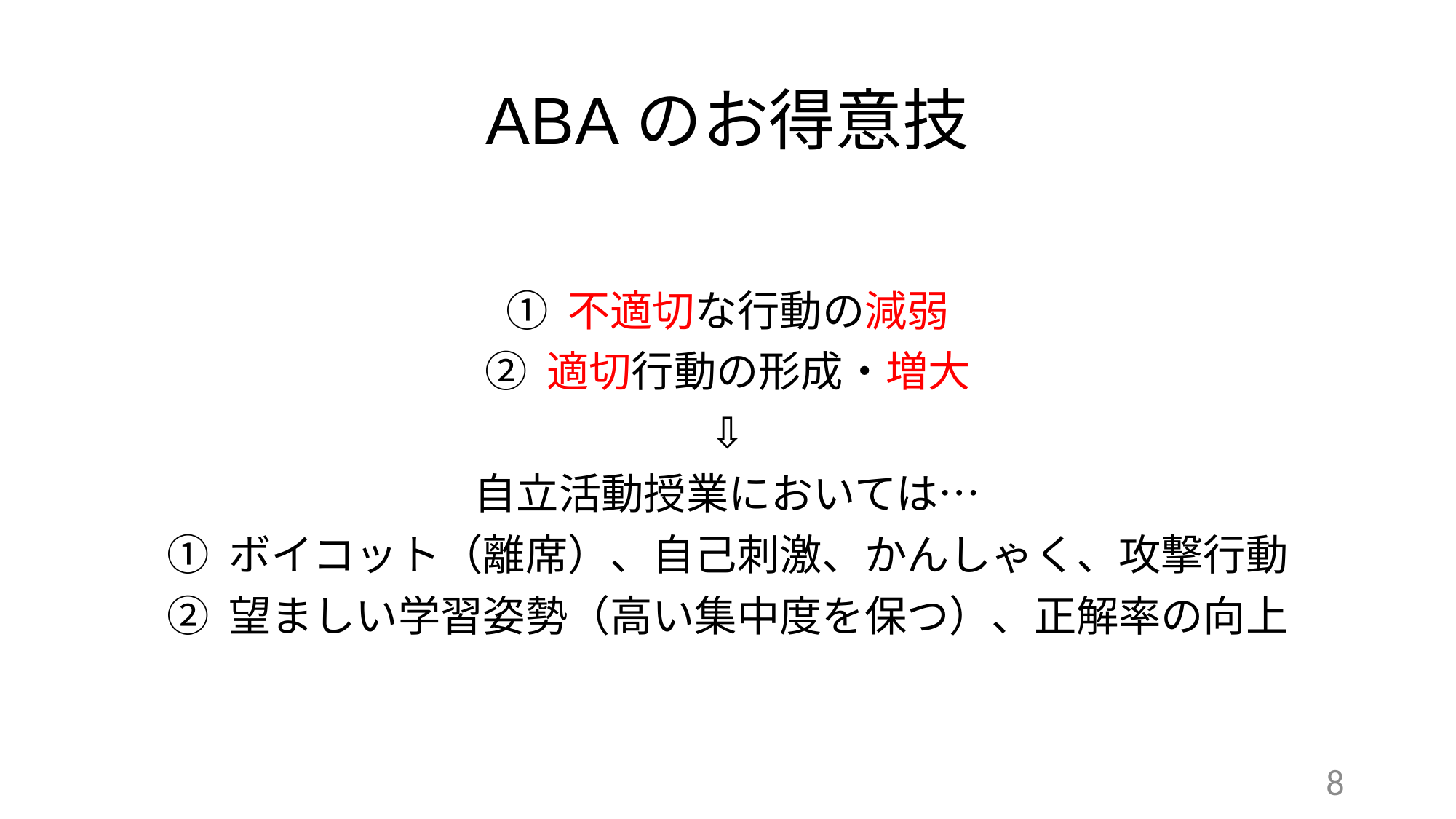

# ABAのお得意技

① 不適切な行動の減弱
② 適切行動の形成・増大
⇩
自立活動授業においては…
① ボイコット（離席）、自己刺激、かんしゃく、攻撃行動
② 望ましい学習姿勢（高い集中度を保つ）、正解率の向上
8